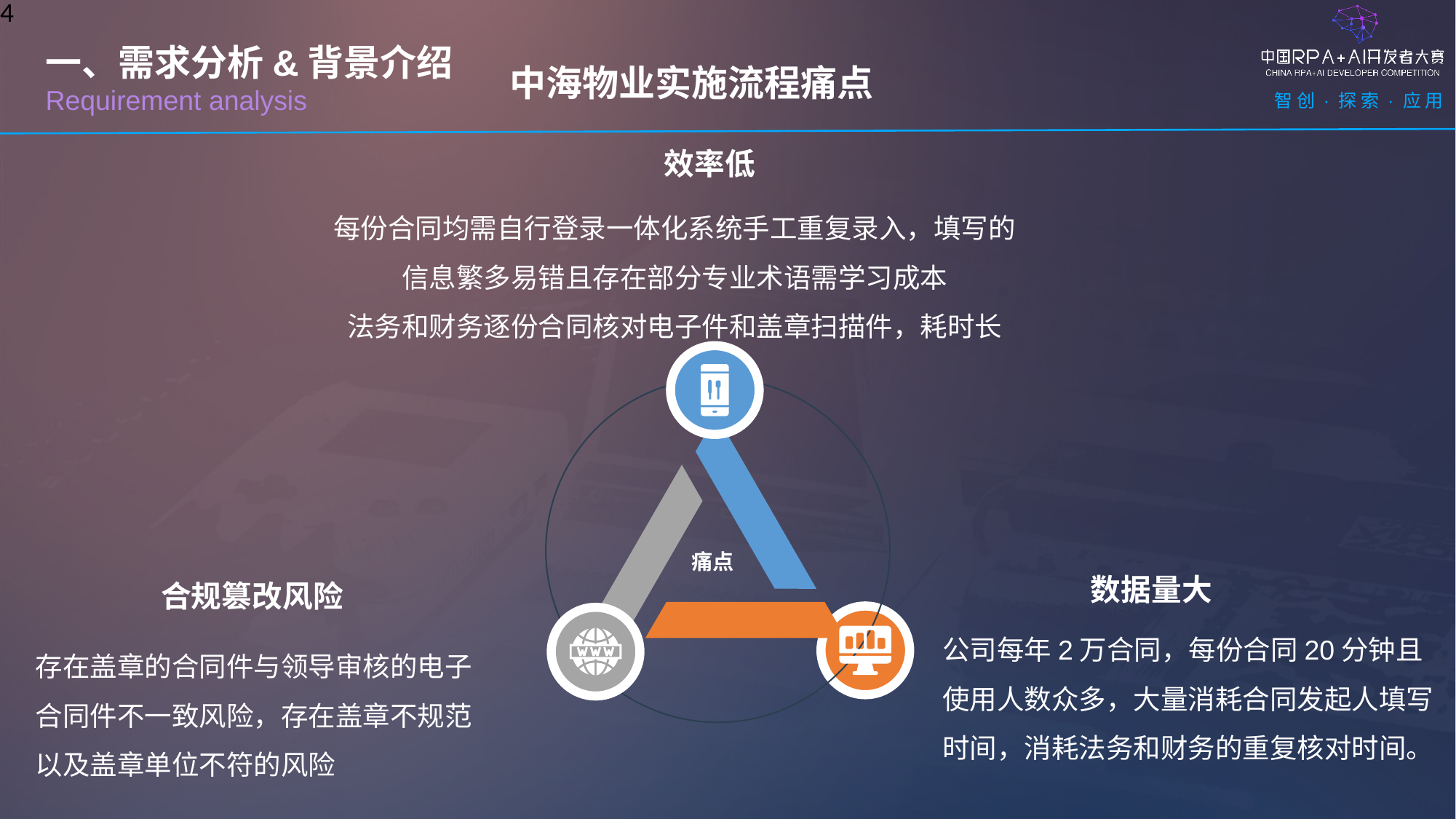

4
中海物业实施流程痛点
一、需求分析&背景介绍
Requirement analysis
效率低
每份合同均需自行登录一体化系统手工重复录入，填写的信息繁多易错且存在部分专业术语需学习成本
法务和财务逐份合同核对电子件和盖章扫描件，耗时长

痛点

数据量大
合规篡改风险

公司每年2万合同，每份合同20分钟且使用人数众多，大量消耗合同发起人填写时间，消耗法务和财务的重复核对时间。
存在盖章的合同件与领导审核的电子合同件不一致风险，存在盖章不规范以及盖章单位不符的风险